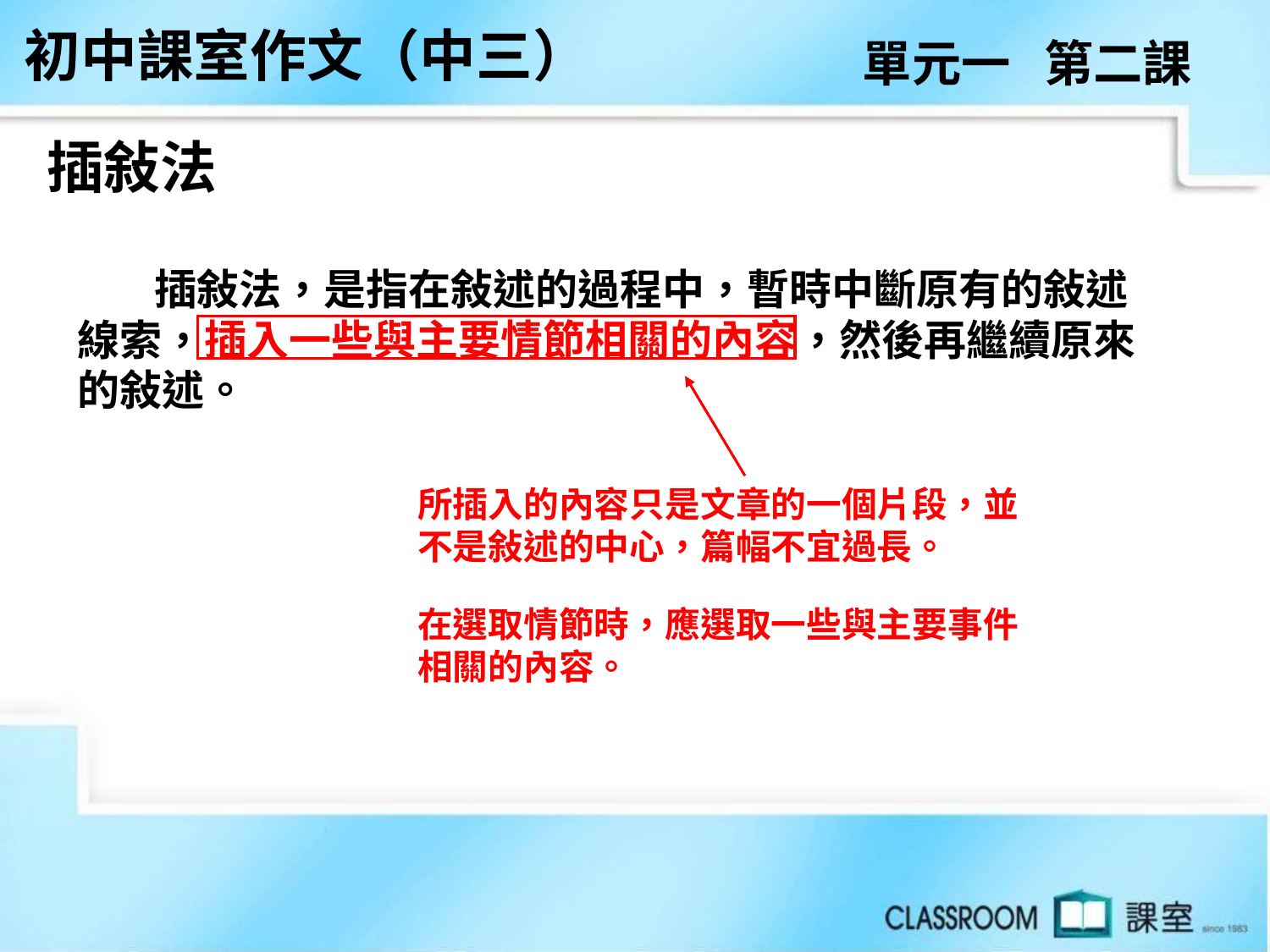

初中課室作文（中三）
單元一   第二課
插敍法
       插敍法，是指在敍述的過程中，暫時中斷原有的敍述線索，插入一些與主要情節相關的內容，然後再繼續原來的敍述。

所插入的內容只是文章的一個片段，並不是敍述的中心，篇幅不宜過長。
在選取情節時，應選取一些與主要事件相關的內容。